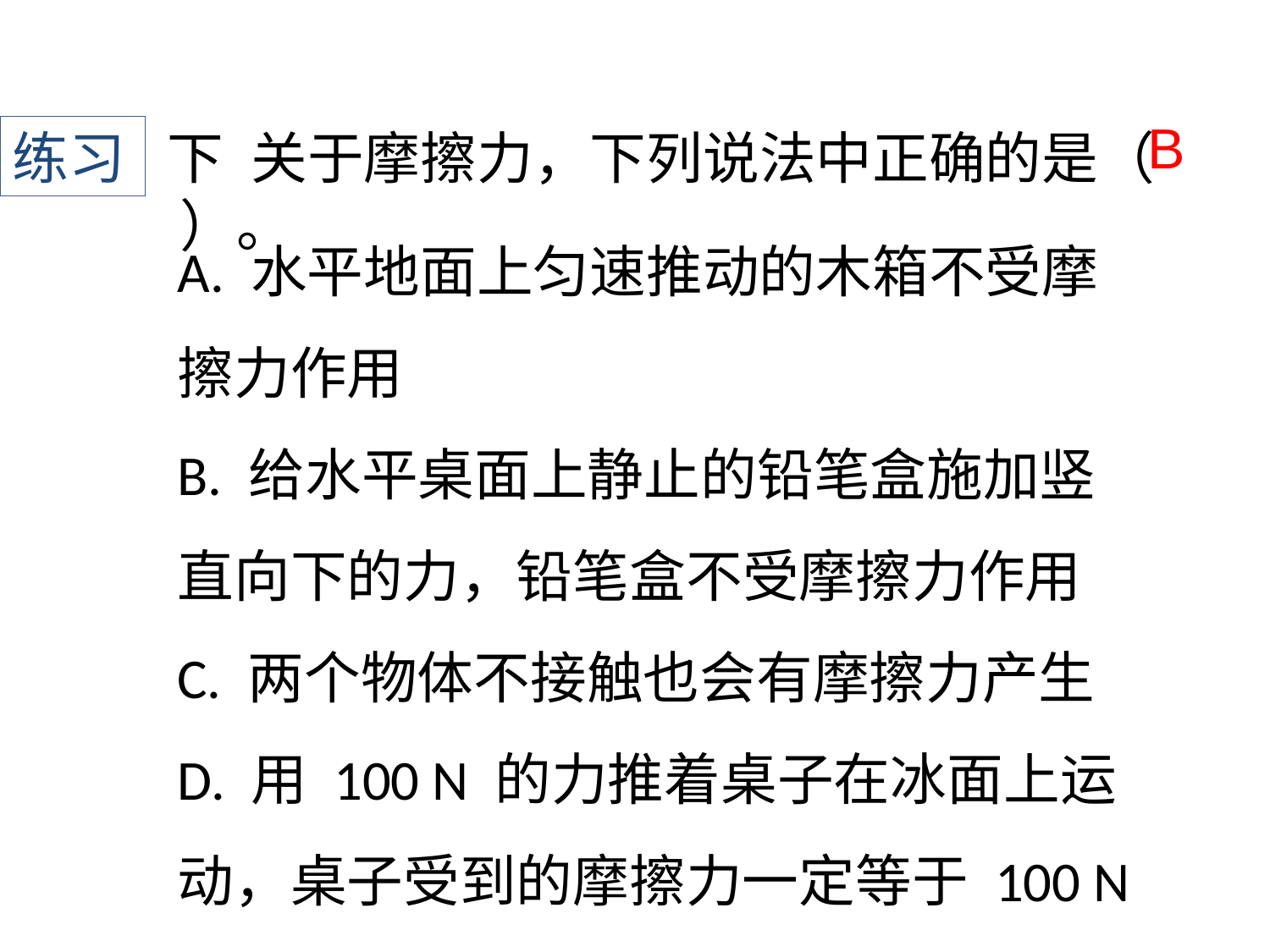

B
练习
下﻿关于摩擦力，下列说法中正确的是（     ）。
A. 水平地面上匀速推动的木箱不受摩擦力作用
B. 给水平桌面上静止的铅笔盒施加竖直向下的力，铅笔盒不受摩擦力作用
C. 两个物体不接触也会有摩擦力产生
D. 用 100 N 的力推着桌子在冰面上运动，桌子受到的摩擦力一定等于 100 N